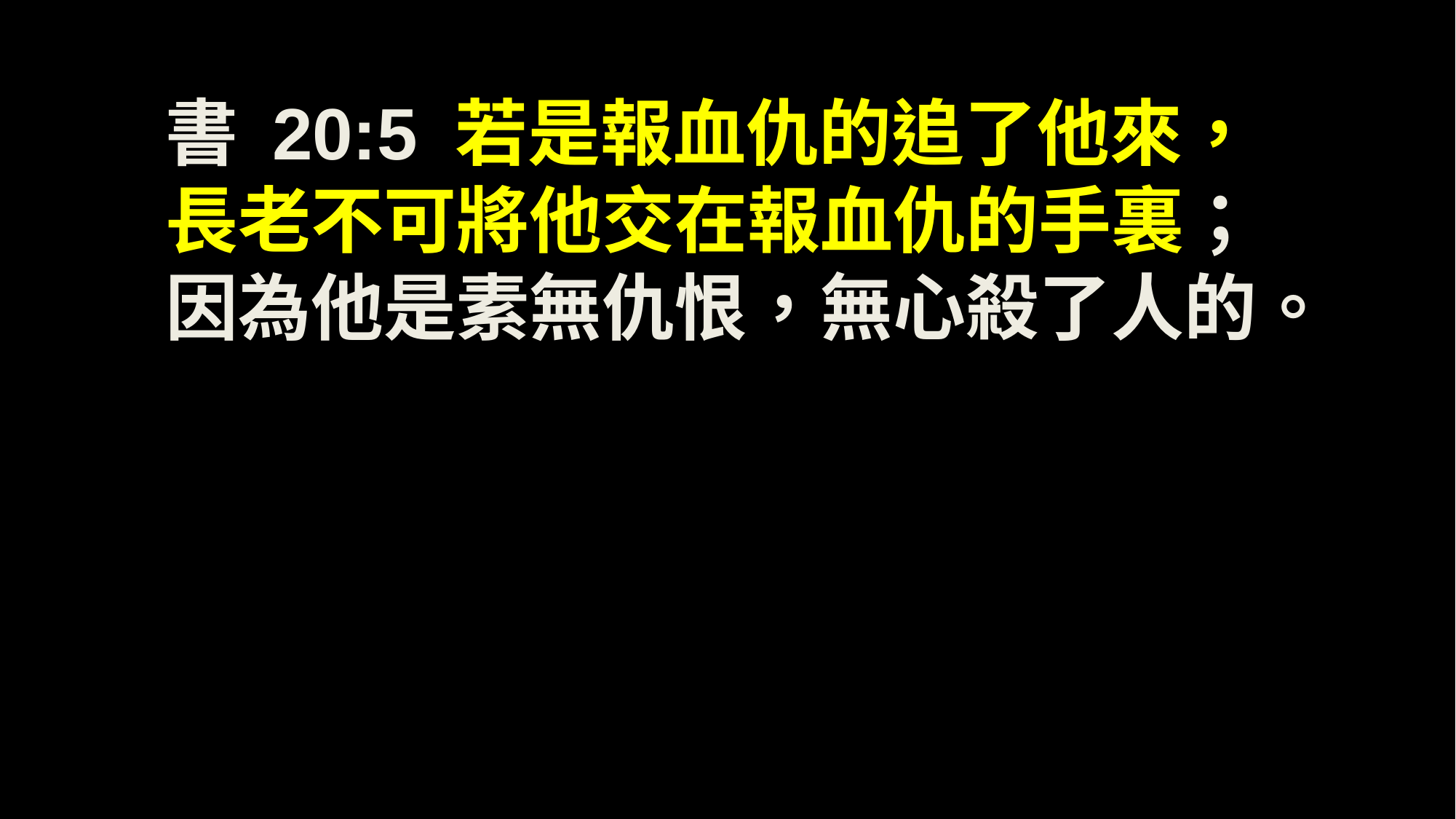

書 20:5 若是報血仇的追了他來，長老不可將他交在報血仇的手裏；因為他是素無仇恨，無心殺了人的。